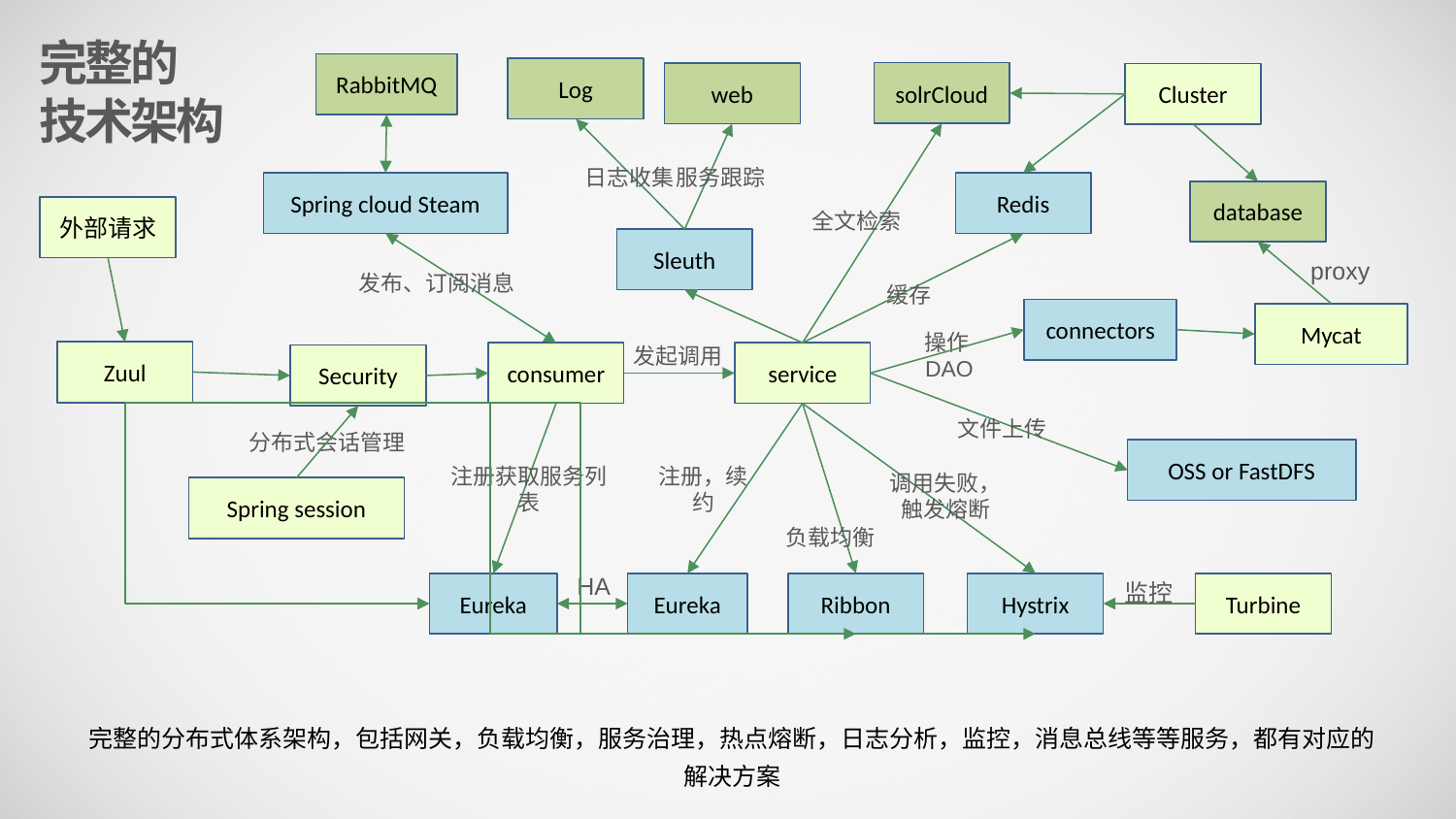

完整的
技术架构
RabbitMQ
Log
solrCloud
web
Cluster
日志收集
服务跟踪
Spring cloud Steam
Redis
database
全文检索
外部请求
Sleuth
发布、订阅消息
proxy
缓存
connectors
Mycat
发起调用
操作DAO
Zuul
consumer
service
Security
文件上传
调用失败，
触发熔断
分布式会话管理
OSS or FastDFS
注册获取服务列表
注册，续约
Spring session
负载均衡
HA
监控
Eureka
Eureka
Ribbon
Hystrix
Turbine
完整的分布式体系架构，包括网关，负载均衡，服务治理，热点熔断，日志分析，监控，消息总线等等服务，都有对应的解决方案